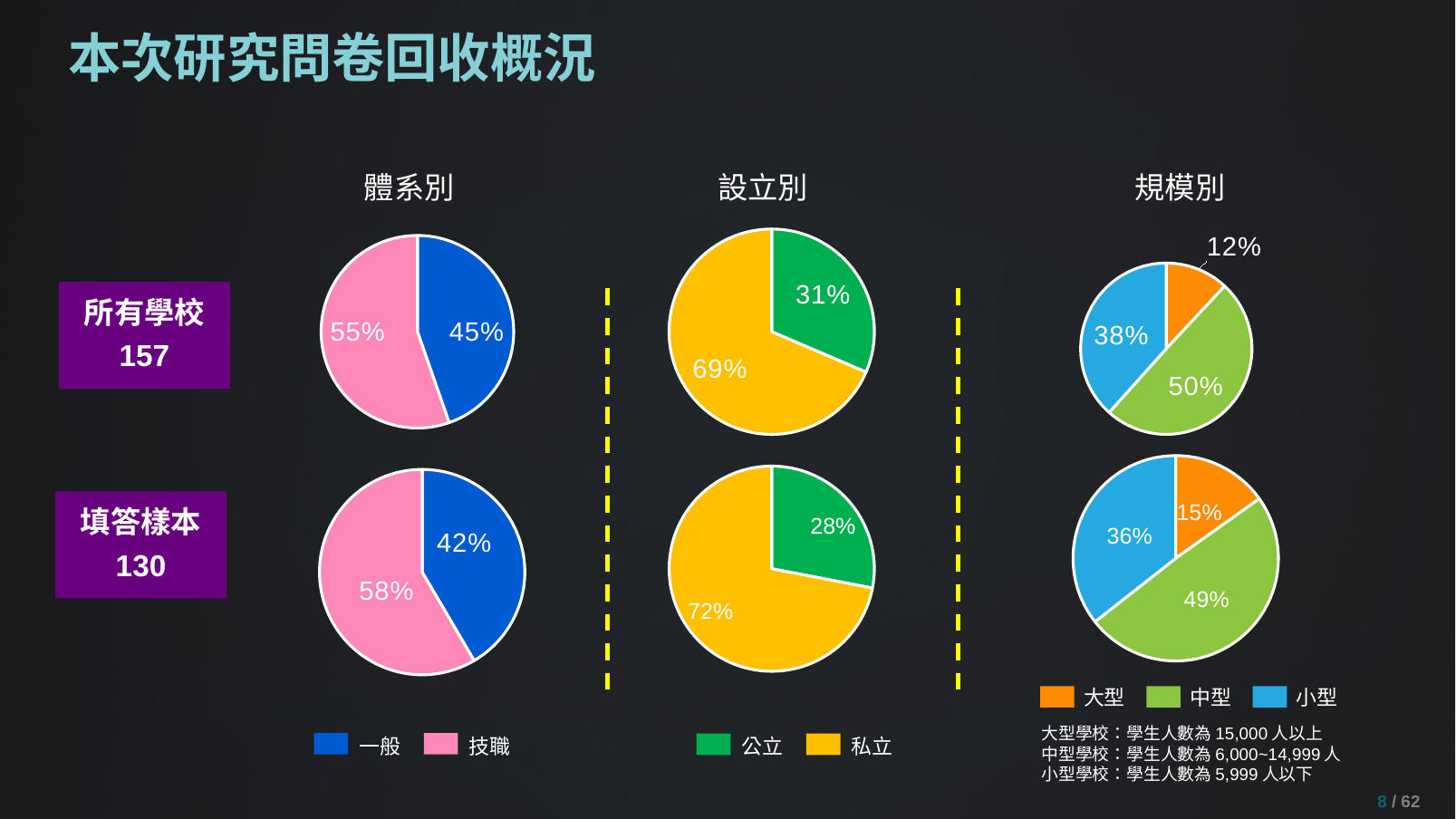

# 本次研究問卷回收概況
體系別
設立別
規模別

### Chart

| Category |  |
|---|---|
| 一般 | 0.446540880503145 |
| 技職 | 0.553459119496855 |

### Chart

| Category |  |
|---|---|
| 公立 | 0.314465408805031 |
| 私立 | 0.685534591194968 |

### Chart

| Category |  |
|---|---|
| 大型 | 0.119496855345912 |
| 中型 | 0.49685534591195 |
| 小型 | 0.383647798742138 |
所有學校
157

### Chart

| Category | 設立別 |
|---|---|
| 公立 | 0.2803 |
| 私立 | 0.7197 |

### Chart

| Category | 規模別 |
|---|---|
| 大型學校：學生人數為15,000人以上
 | 0.1515 |
| 中型學校:學生人數為6000~14999人 | 0.4924 |
| 小型學校：學生人數為5,999人以下
 | 0.3561 |

### Chart

| Category | 體系別 |
|---|---|
| 一般 | 0.4154 |
| 技職 | 0.5846 |
填答樣本
130
大型
小型

中型

大型學校：學生人數為15,000人以上
中型學校：學生人數為6,000~14,999人
小型學校：學生人數為5,999人以下
一般

技職

公立

私立